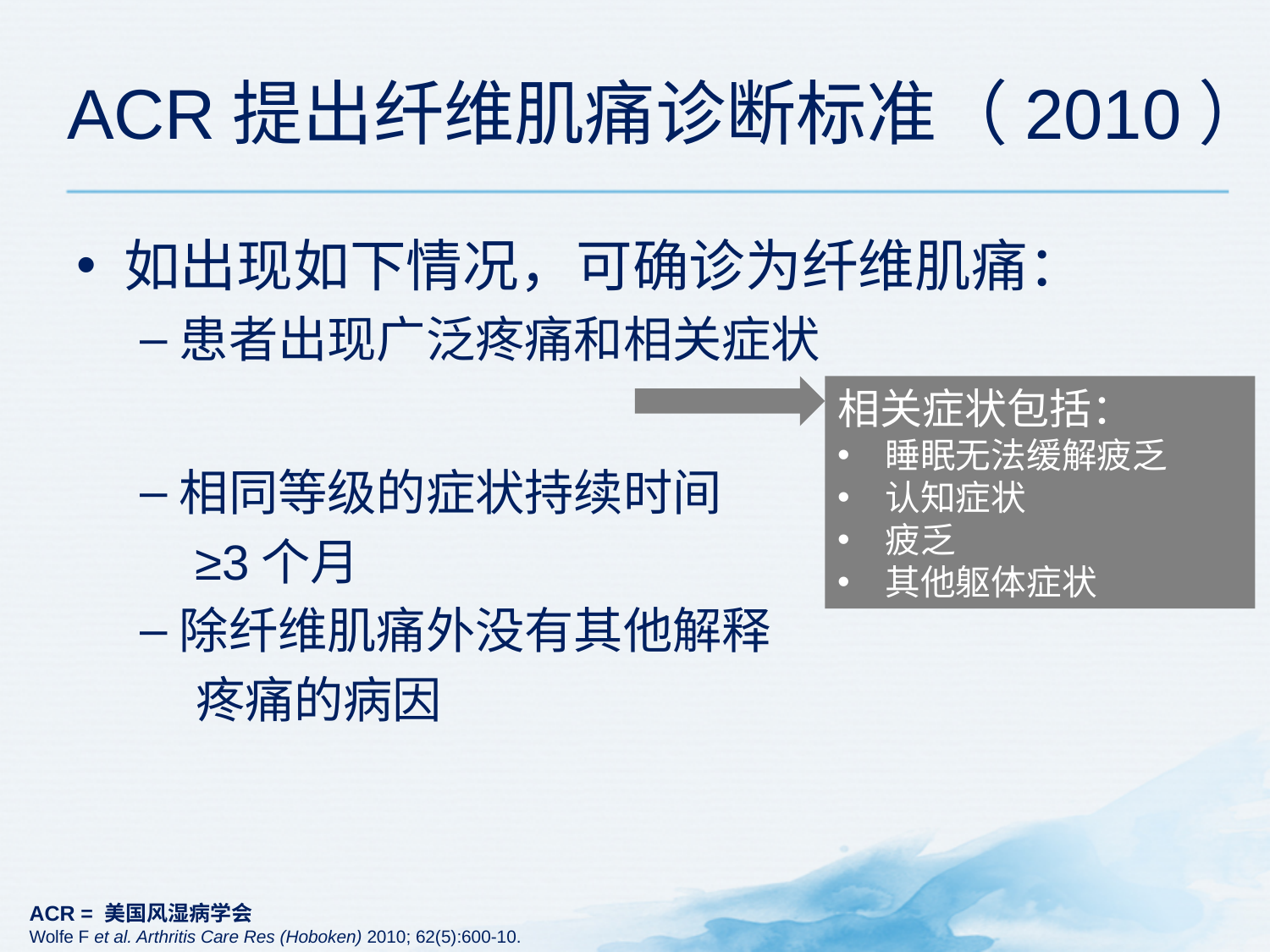

# ACR提出纤维肌痛诊断标准（2010）
如出现如下情况，可确诊为纤维肌痛：
患者出现广泛疼痛和相关症状

相同等级的症状持续时间
    ≥3个月
除纤维肌痛外没有其他解释
    疼痛的病因

相关症状包括：
睡眠无法缓解疲乏
认知症状
疲乏
其他躯体症状
ACR = 美国风湿病学会
Wolfe F et al. Arthritis Care Res (Hoboken) 2010; 62(5):600-10.